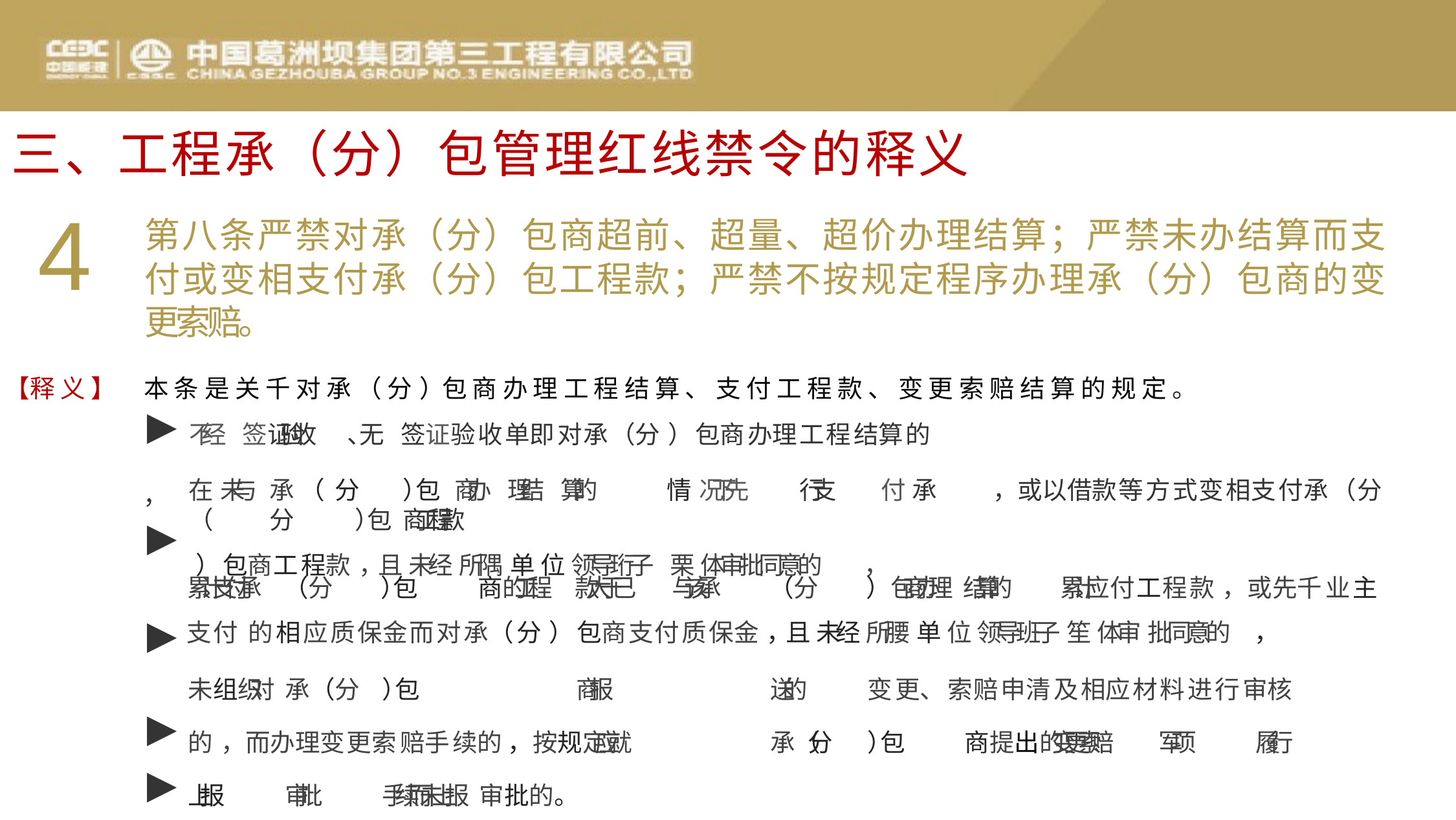

# 三、工程承（分）包管理红线禁令的释义
4
第八条严禁对承（分）包商超前、超量、超价办理结算；严禁未办结算而支 付或变相支付承（分）包工程款；严禁不按规定程序办理承（分）包商的变 更索赔。
【 释 义 】	本 条 是 关 千 对 承 （ 分 ）包 商 办 理 工 程 结 算 、 支 付 工 程 款 、 变 更 索 赔 结 算 的 规 定 。
►	不经	签证验收	、无	签证验收单即对承（分 ）包商办理工程结算的 ，
►
►
►
►
在 未与	承 （ 分	）包	商办	理结	算的	情 况下先	行支	付 承（	分	）包	商工程款
）包商工程款 ，且 未经 所隅 单 位 领导珩子	栗 体审批同意的	，
，或以借款等方式变相支付承（分
累计支付承	（分	）包	商的工程	款大于已	与该承	（分	）包商办理	结算的	累计应付工程款 ，或先千业主支付 的相应质保金而对承（分 ）包商支付质保金 ，且 未经  所腰 单 位 领导  班子 笙 体审 批同意的	，
未组织对	承（分	）包		商报		送的	变更、索赔申清及相应材料进行审核的 ，而办理变更索赔手续的 ，  按规定应就		承（分	）包	商提出的变更索赔	军项	履行上报	审批	手续而未上报	审批的。